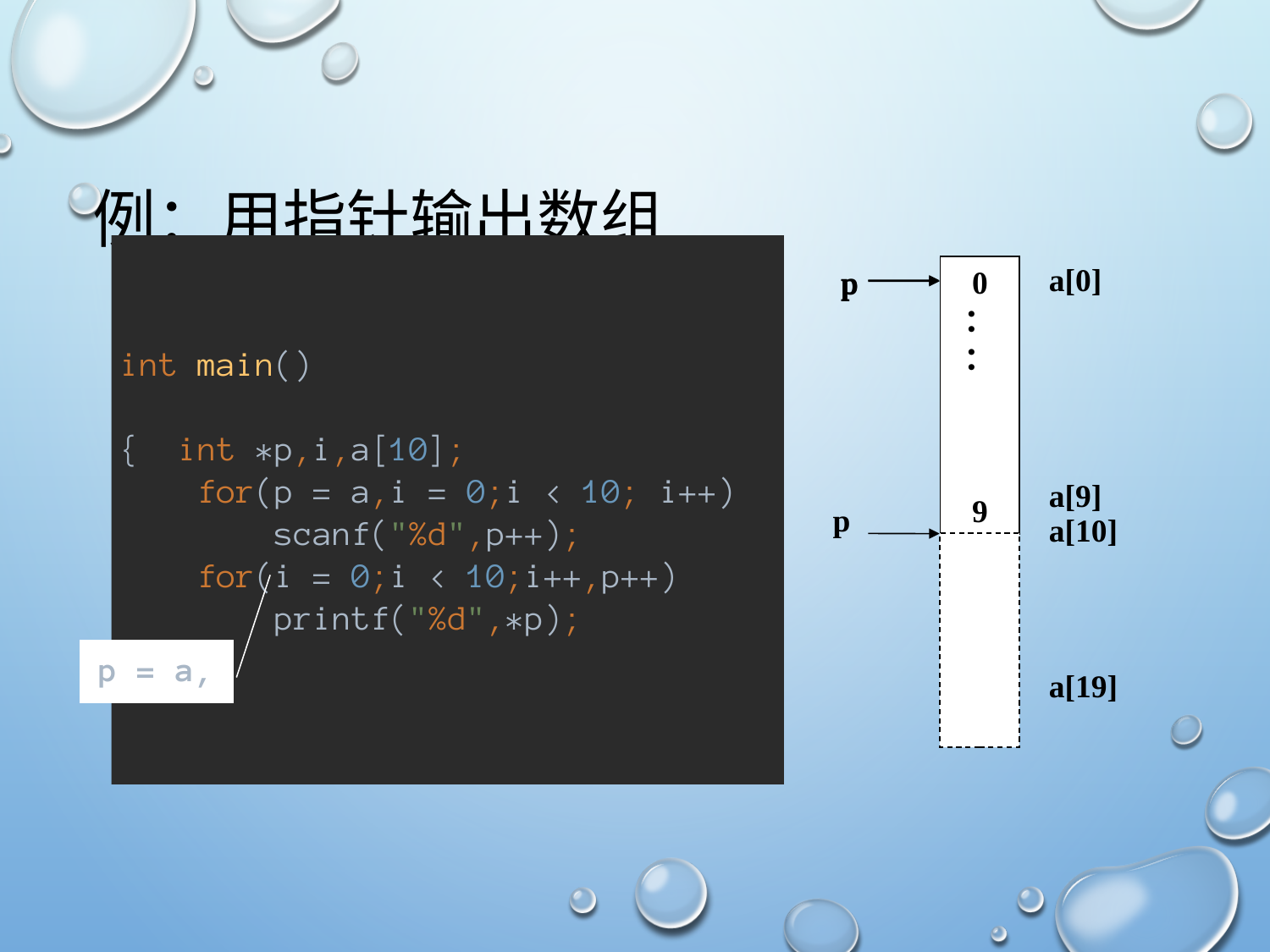

# 例：用指针输出数组
a[0]

a[9]
a[10]

a[19]

0
：
：

9
p

p

int main()
{  int *p,i,a[10];
    for(p = a,i = 0;i < 10; i++)
        scanf("%d",p++);
    for(i = 0;i < 10;i++,p++)
        printf("%d",*p);
}
p

p = a,